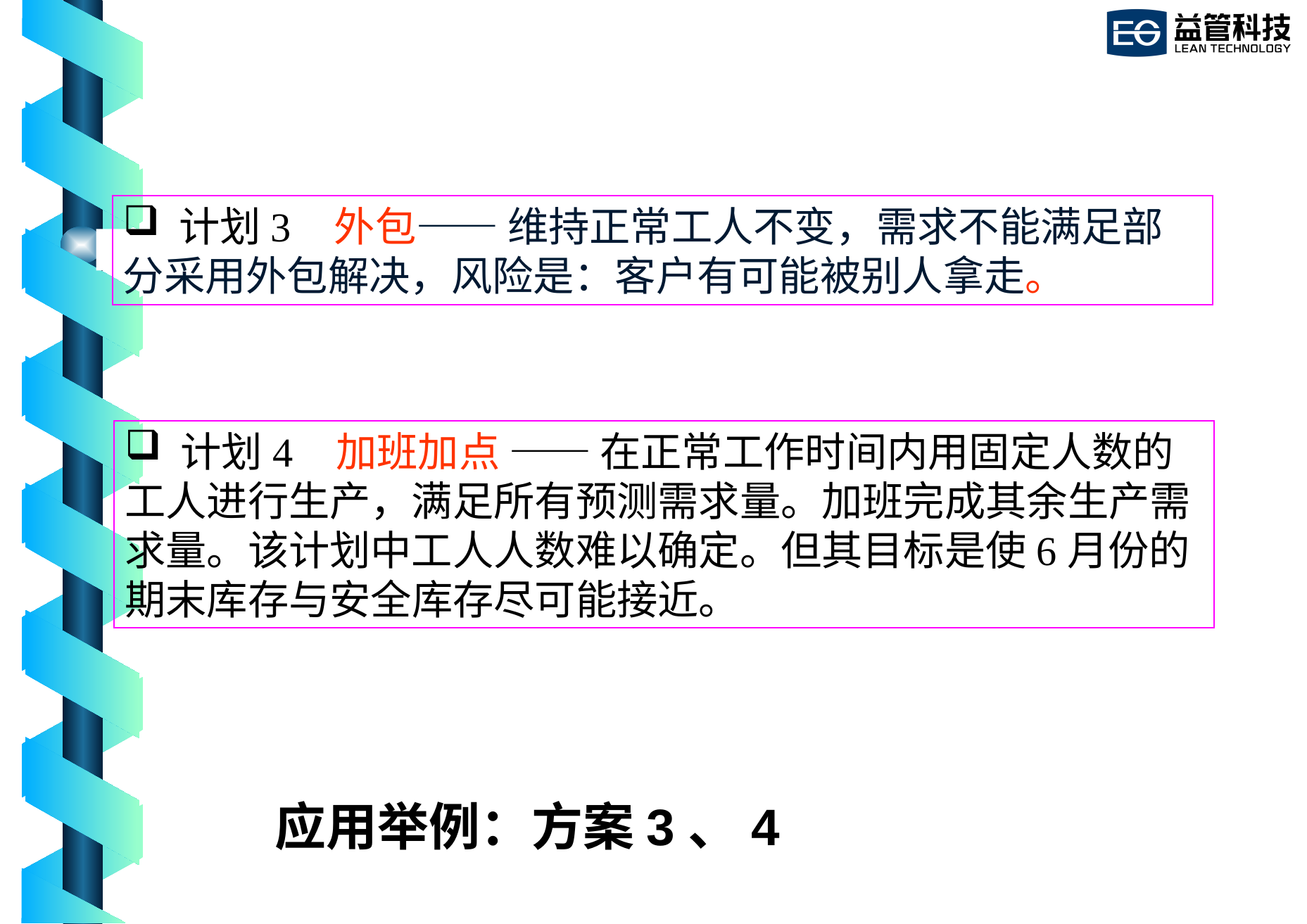

计划3 	外包—— 维持正常工人不变，需求不能满足部分采用外包解决，风险是：客户有可能被别人拿走。
 计划4	加班加点 —— 在正常工作时间内用固定人数的工人进行生产，满足所有预测需求量。加班完成其余生产需求量。该计划中工人人数难以确定。但其目标是使6月份的期末库存与安全库存尽可能接近。
# 应用举例：方案3、4